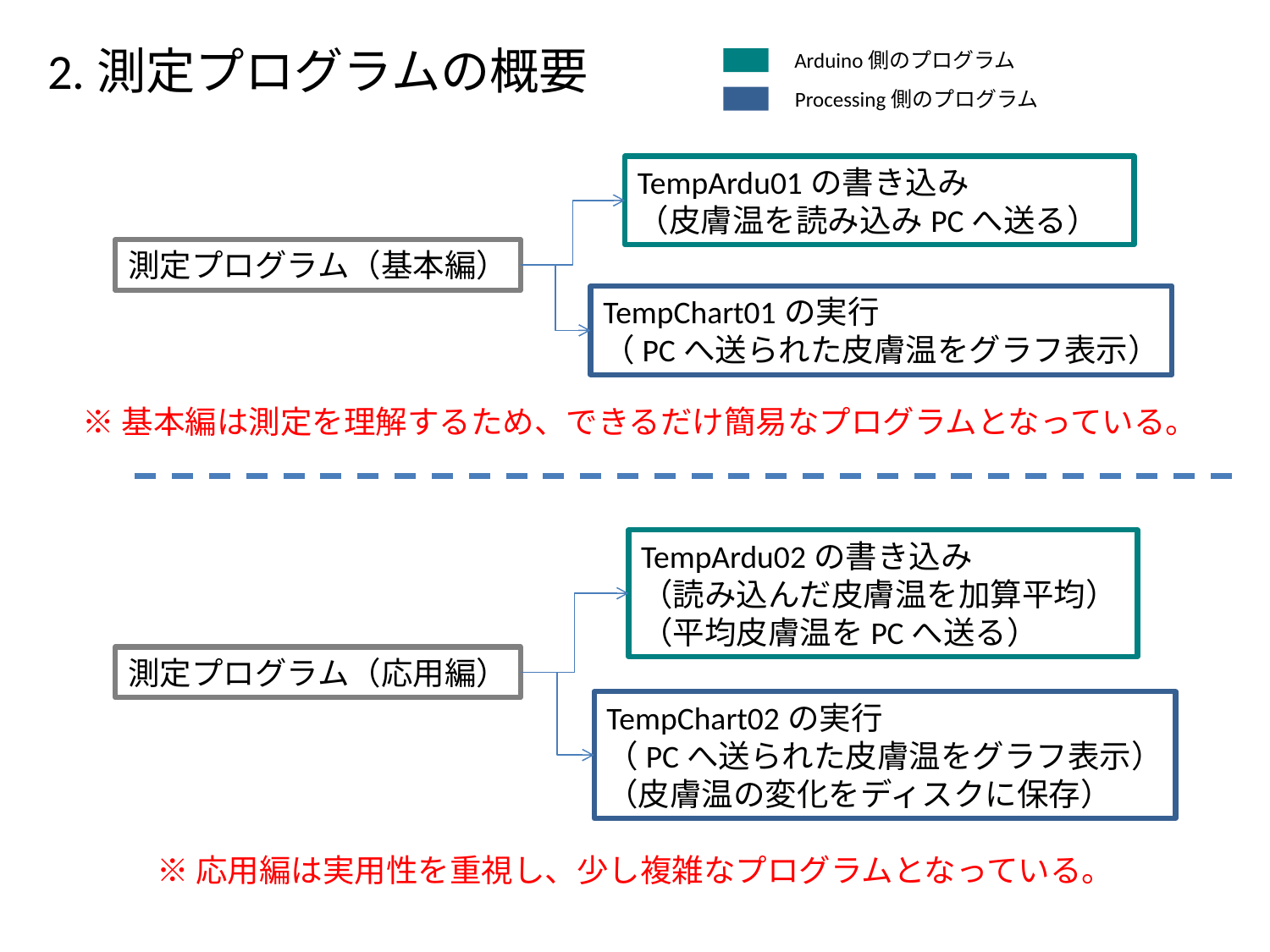

2.測定プログラムの概要
Arduino側のプログラム

Processing側のプログラム

TempArdu01の書き込み
（皮膚温を読み込みPCへ送る）
測定プログラム（基本編）
TempChart01の実行
（PCへ送られた皮膚温をグラフ表示）
※基本編は測定を理解するため、できるだけ簡易なプログラムとなっている。
TempArdu02の書き込み
（読み込んだ皮膚温を加算平均）
（平均皮膚温をPCへ送る）
測定プログラム（応用編）
TempChart02の実行
（PCへ送られた皮膚温をグラフ表示）
（皮膚温の変化をディスクに保存）
※応用編は実用性を重視し、少し複雑なプログラムとなっている。